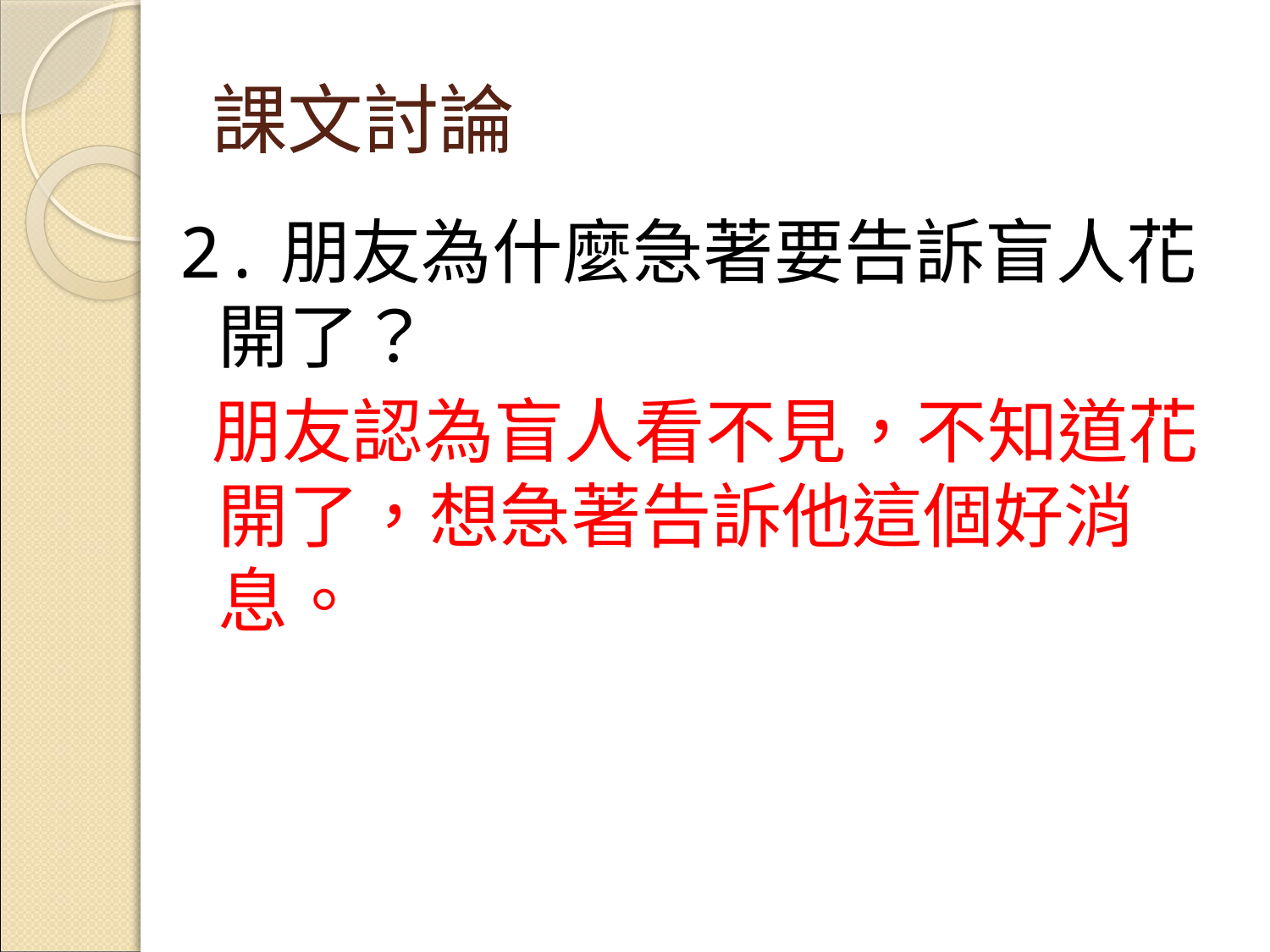

課文討論
2.朋友為什麼急著要告訴盲人花開了？
 朋友認為盲人看不見，不知道花開了，想急著告訴他這個好消息。